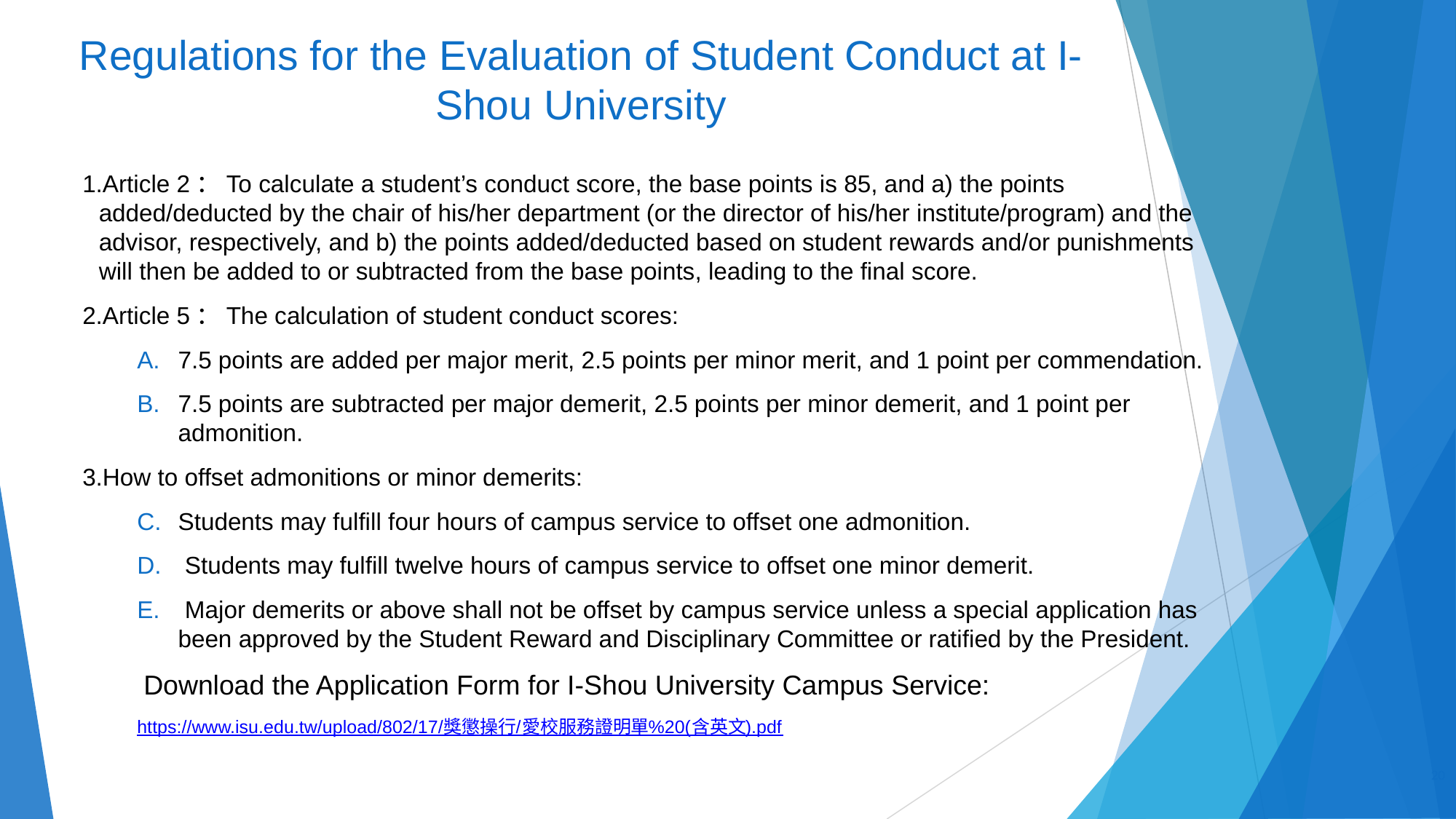

# Regulations for the Evaluation of Student Conduct at I-Shou University
1.Article 2：To calculate a student’s conduct score, the base points is 85, and a) the points added/deducted by the chair of his/her department (or the director of his/her institute/program) and the advisor, respectively, and b) the points added/deducted based on student rewards and/or punishments will then be added to or subtracted from the base points, leading to the final score.
2.Article 5：The calculation of student conduct scores:
7.5 points are added per major merit, 2.5 points per minor merit, and 1 point per commendation.
7.5 points are subtracted per major demerit, 2.5 points per minor demerit, and 1 point per admonition.
3.How to offset admonitions or minor demerits:
Students may fulfill four hours of campus service to offset one admonition.
 Students may fulfill twelve hours of campus service to offset one minor demerit.
 Major demerits or above shall not be offset by campus service unless a special application has been approved by the Student Reward and Disciplinary Committee or ratified by the President.
        Download the Application Form for I-Shou University Campus Service:
https://www.isu.edu.tw/upload/802/17/獎懲操行/愛校服務證明單%20(含英文).pdf

20